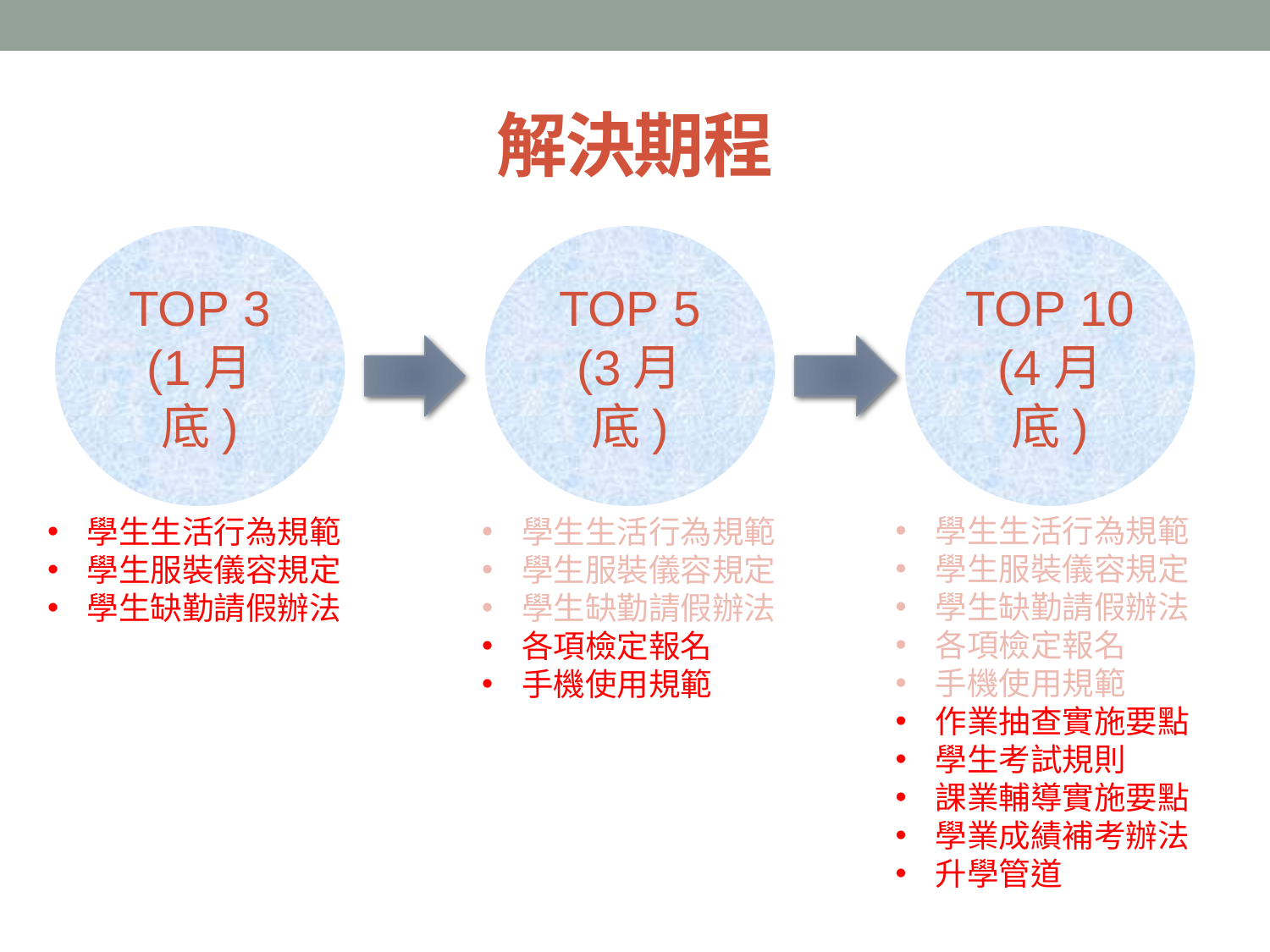

# 解決期程

TOP 3
(1月底)
TOP 5
(3月底)
TOP 10
(4月底)

學生生活行為規範
學生服裝儀容規定
學生缺勤請假辦法
各項檢定報名
手機使用規範
作業抽查實施要點
學生考試規則
課業輔導實施要點
學業成績補考辦法
升學管道

學生生活行為規範
學生服裝儀容規定
學生缺勤請假辦法
學生生活行為規範
學生服裝儀容規定
學生缺勤請假辦法
各項檢定報名
手機使用規範